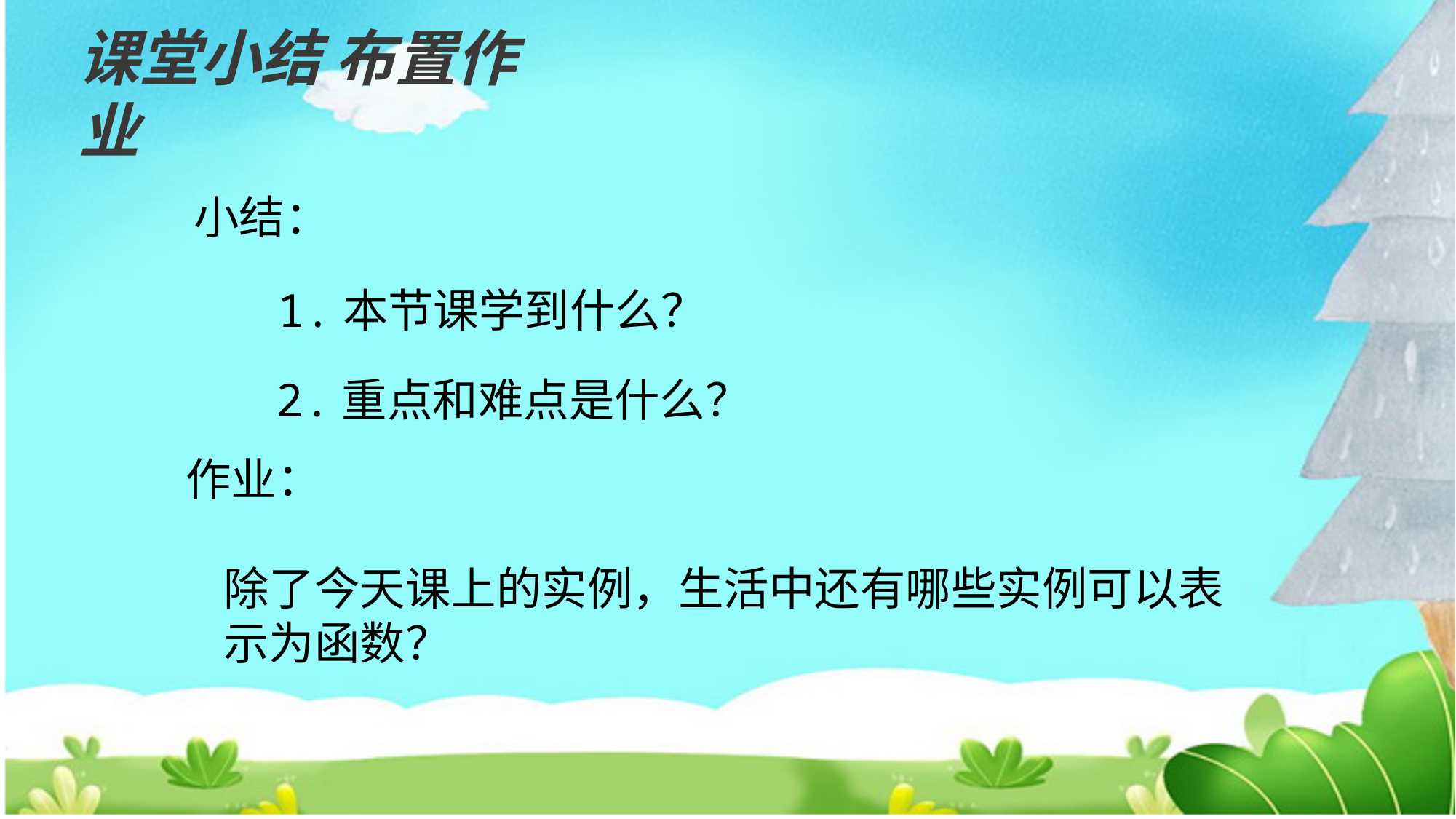

课堂小结 布置作业
小结：
1.本节课学到什么？
2.重点和难点是什么？
作业：
除了今天课上的实例，生活中还有哪些实例可以表示为函数？